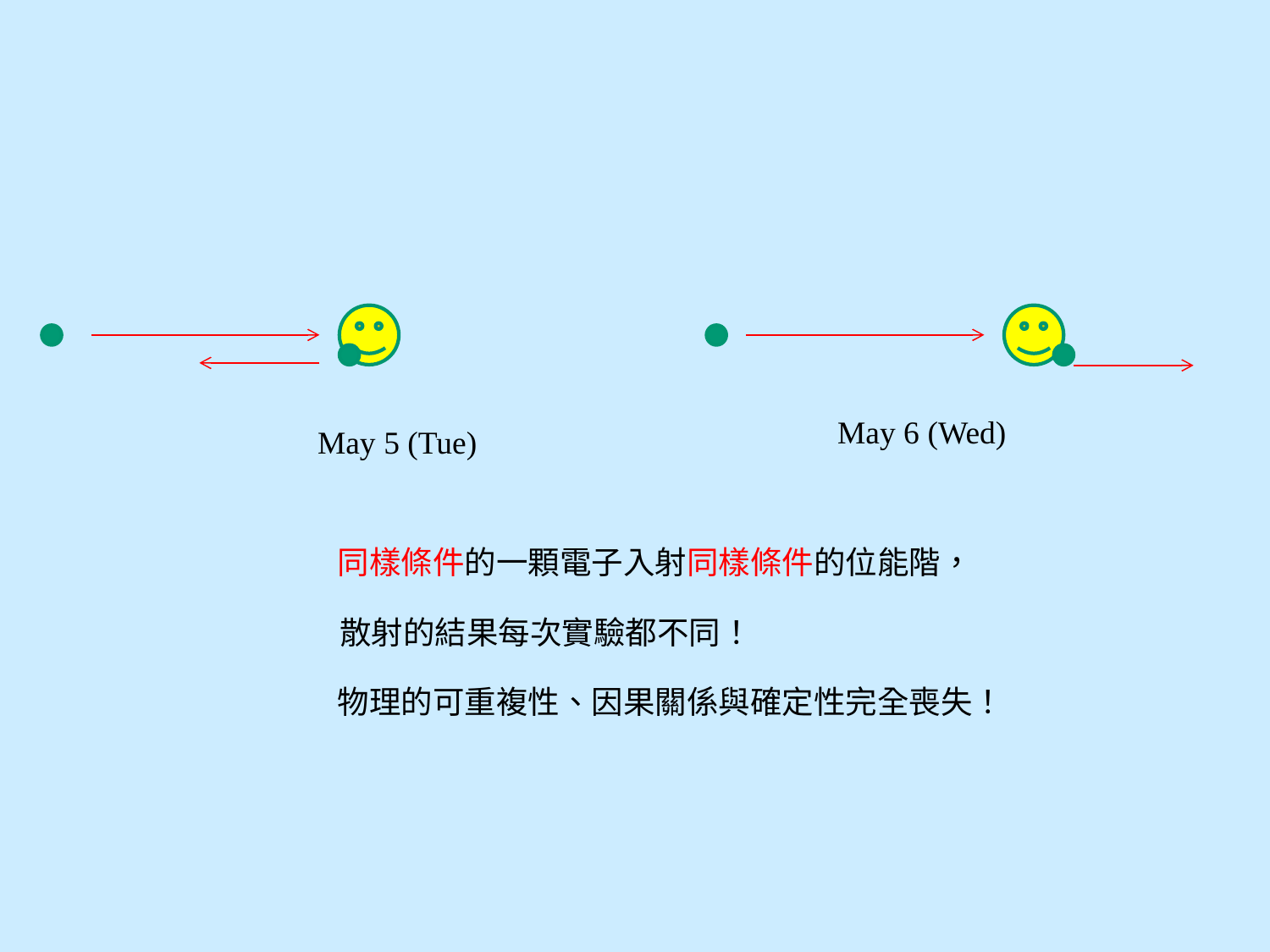

May 6 (Wed)
May 5 (Tue)
同樣條件的一顆電子入射同樣條件的位能階，
散射的結果每次實驗都不同！
物理的可重複性、因果關係與確定性完全喪失！